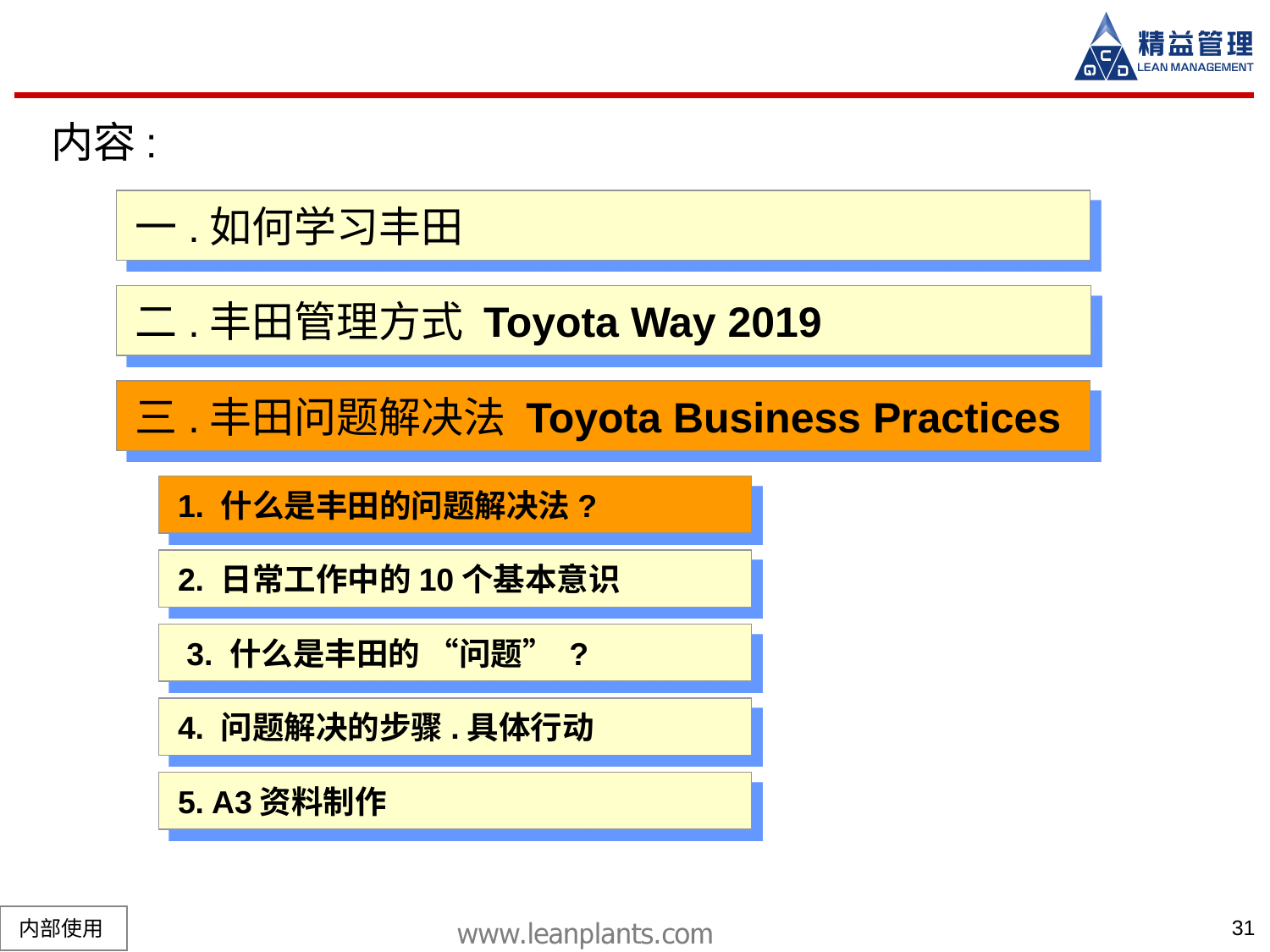

内容:

一.如何学习丰田
二.丰田管理方式 Toyota Way 2019
三.丰田问题解决法 Toyota Business Practices
1. 什么是丰田的问题解决法?
2. 日常工作中的10个基本意识
 3. 什么是丰田的 “问题” ?
4. 问题解决的步骤.具体行动
5. A3资料制作
内部使用